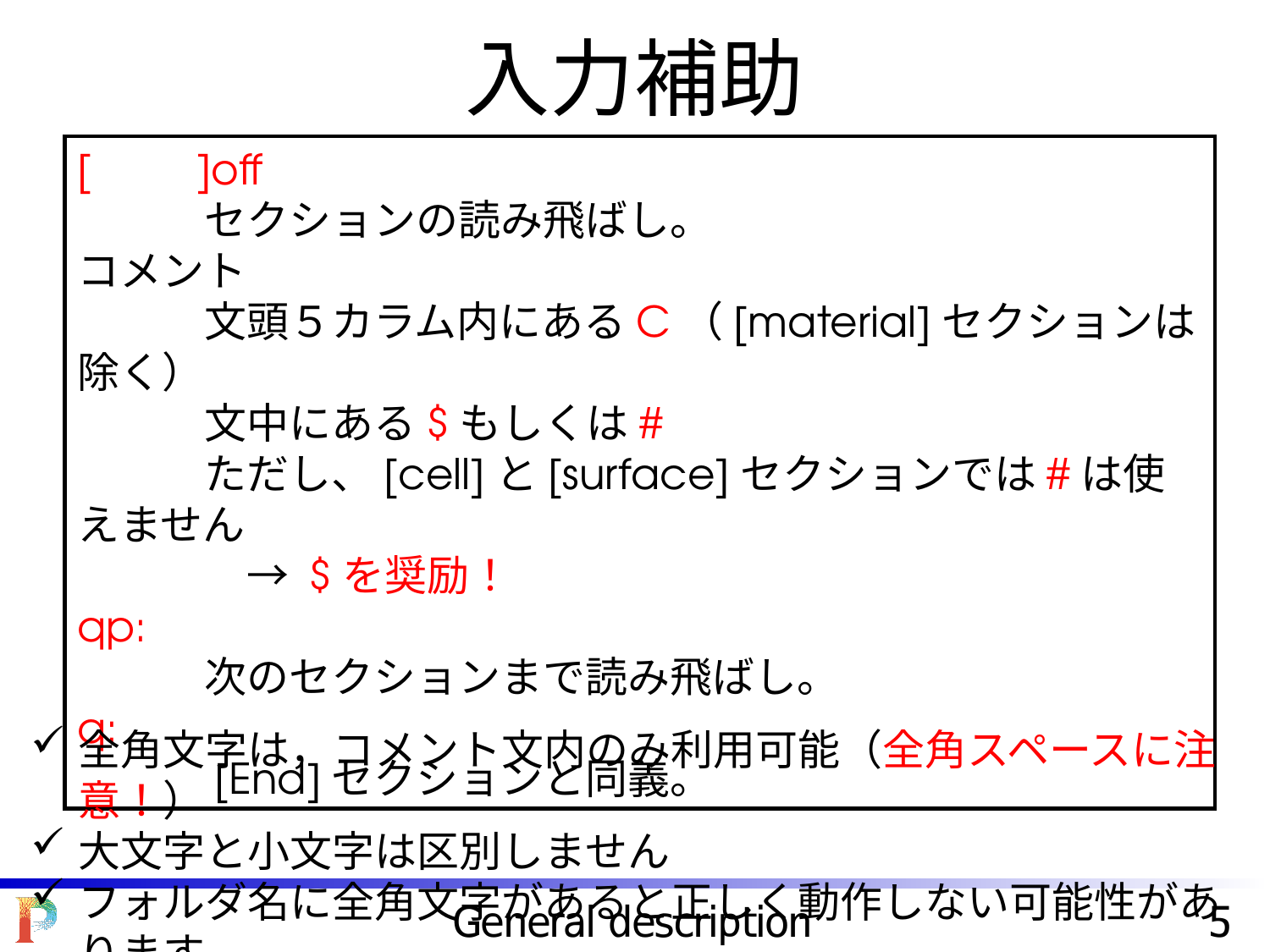

# 入力補助
[         ]off
　　　セクションの読み飛ばし。
コメント
　　　文頭５カラム内にあるC（[material]セクションは除く）
　　　文中にある$もしくは#
　　　ただし、[cell]と[surface]セクションでは#は使えません
　　　　→ $を奨励！
qp:
　　　次のセクションまで読み飛ばし。
q:
　　　[End]セクションと同義。
全角文字は，コメント文内のみ利用可能（全角スペースに注意！）
大文字と小文字は区別しません
フォルダ名に全角文字があると正しく動作しない可能性があります
General description